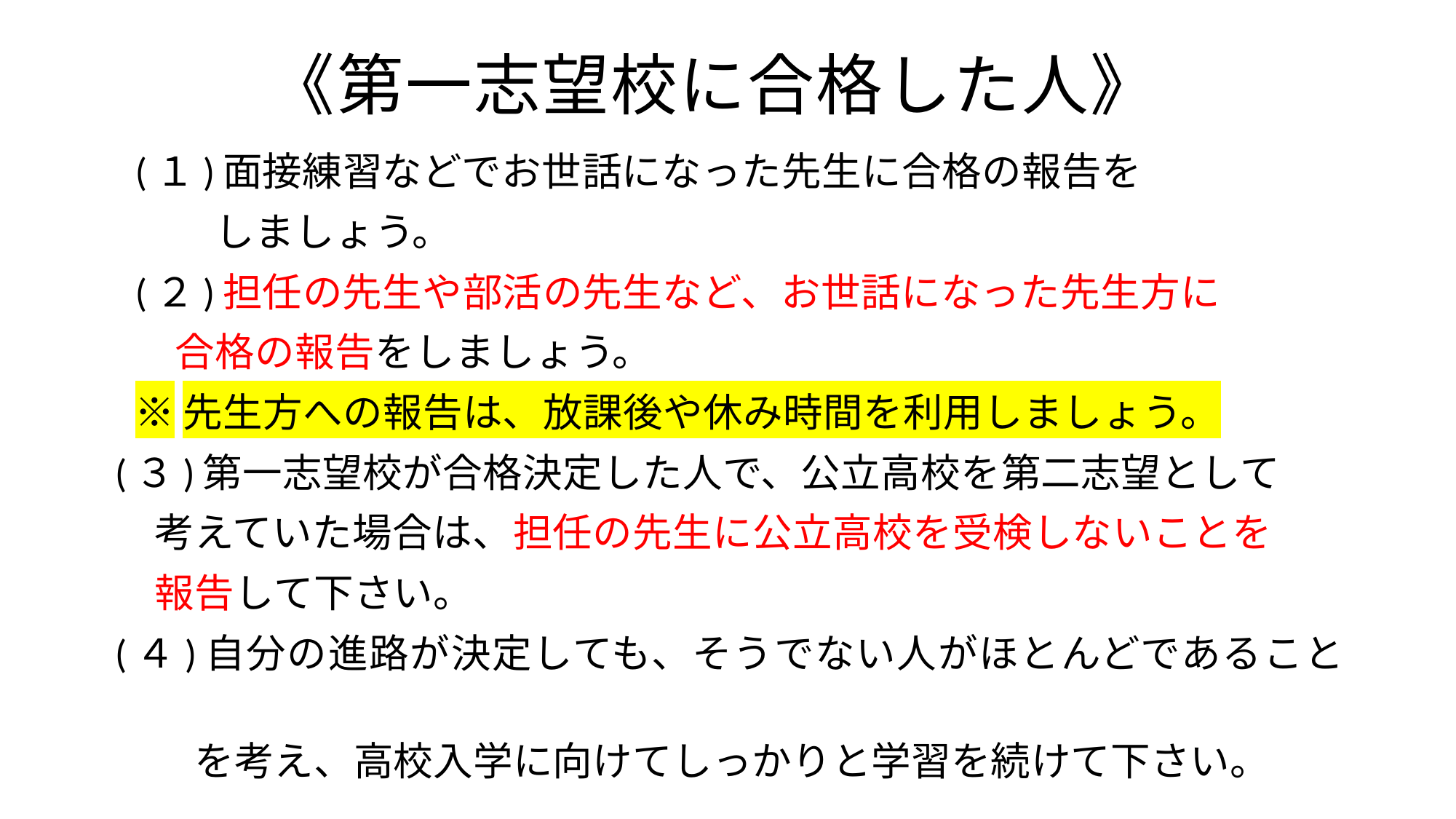

# 《第一志望校に合格した人》
(１)面接練習などでお世話になった先生に合格の報告を
　　しましょう。
(２)担任の先生や部活の先生など、お世話になった先生方に
　合格の報告をしましょう。
※先生方への報告は、放課後や休み時間を利用しましょう。
(３)第一志望校が合格決定した人で、公立高校を第二志望として
　考えていた場合は、担任の先生に公立高校を受検しないことを
　報告して下さい。
(４)自分の進路が決定しても、そうでない人がほとんどであること
　　を考え、高校入学に向けてしっかりと学習を続けて下さい。